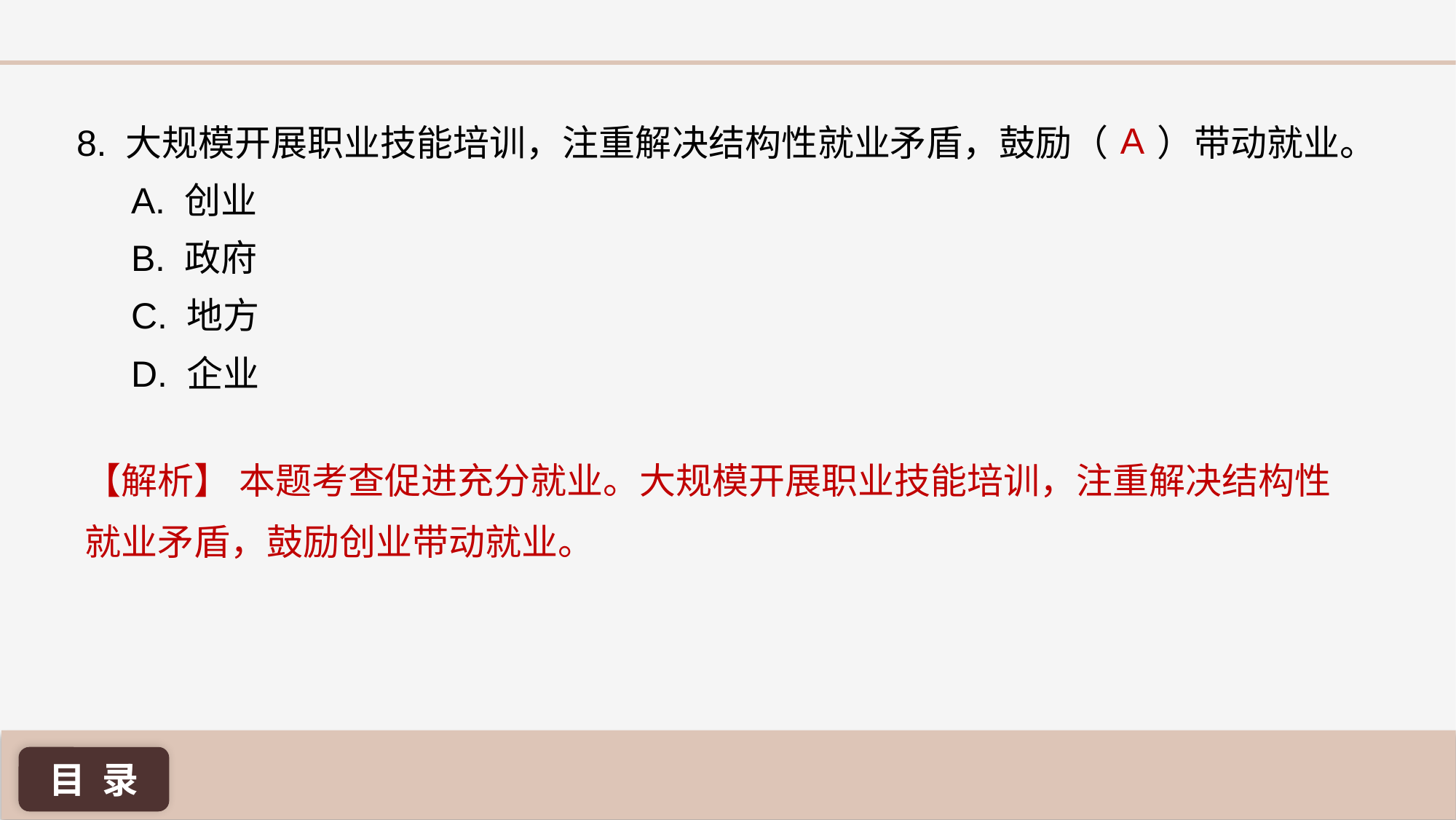

A
8. 大规模开展职业技能培训，注重解决结构性就业矛盾，鼓励（      ）带动就业。
A. 创业
B. 政府
C. 地方
D. 企业
【解析】 本题考查促进充分就业。大规模开展职业技能培训，注重解决结构性就业矛盾，鼓励创业带动就业。